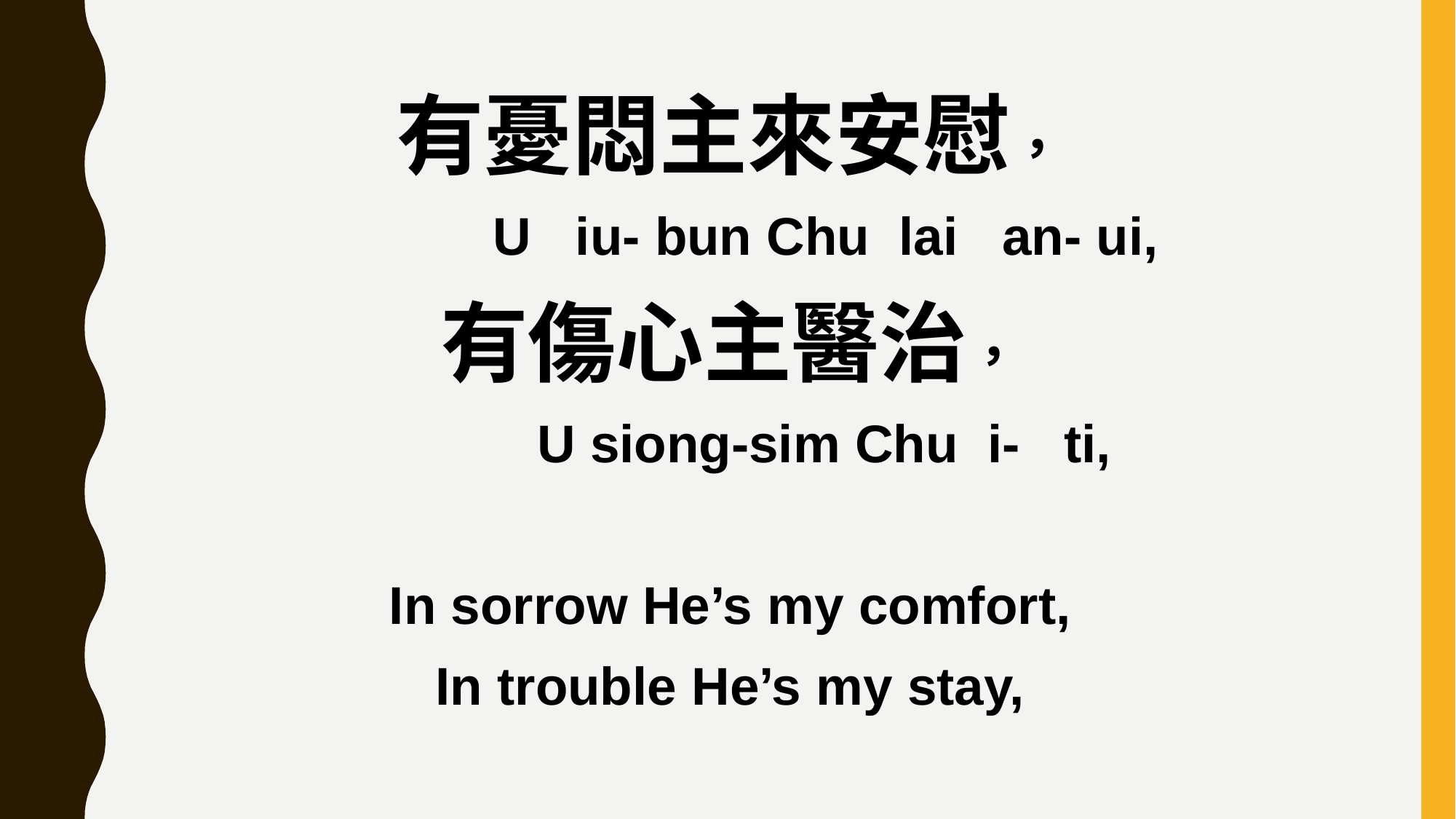

有憂悶主來安慰，
                    U   iu- bun Chu  lai   an- ui,
有傷心主醫治，
                       U siong-sim Chu  i-   ti,

In sorrow He’s my comfort,
In trouble He’s my stay,